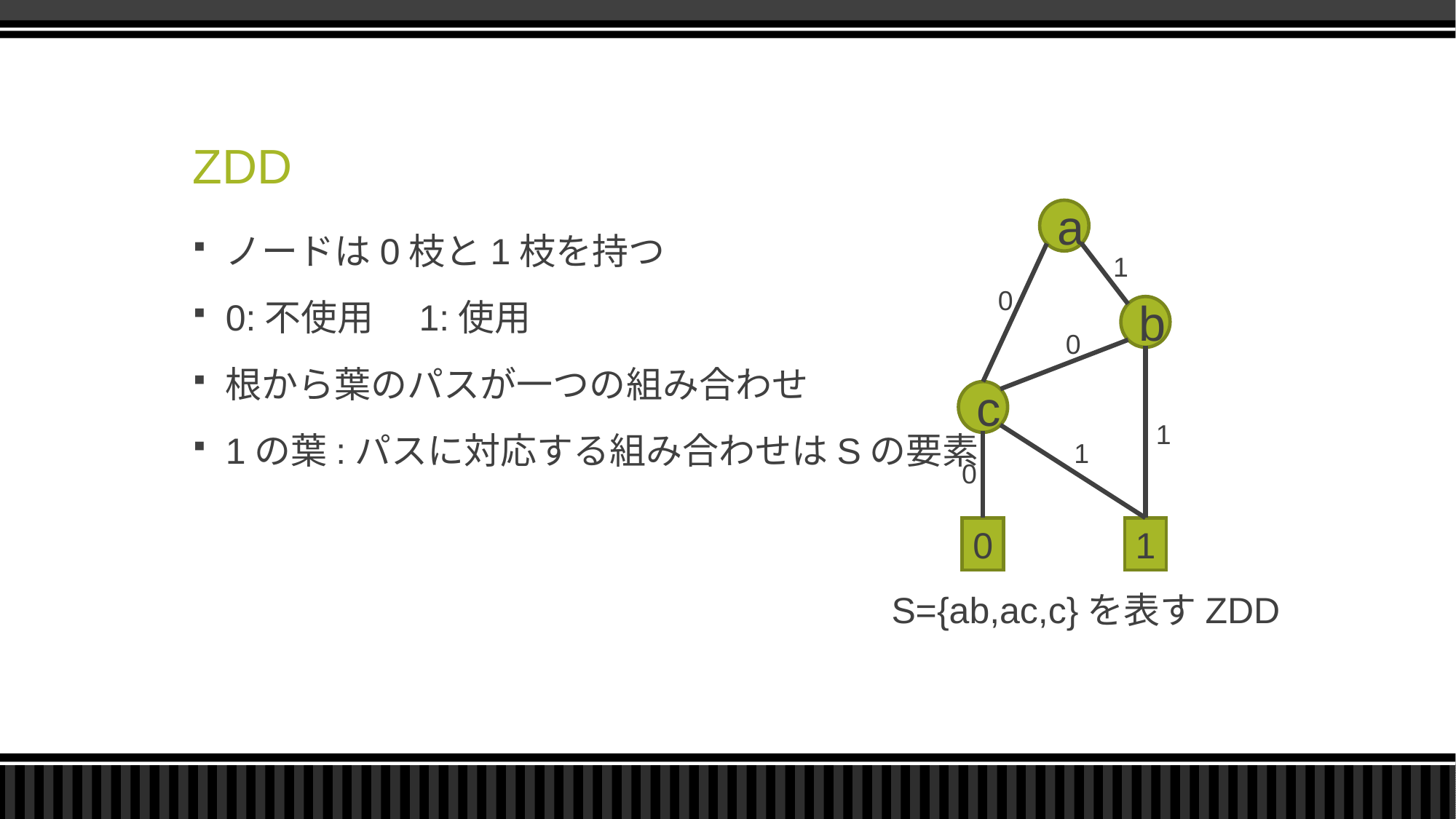

# ZDD
a
1
0
b
0
c
1
1
0
0
1
S={ab,ac,c}を表すZDD
ノードは0枝と1枝を持つ
0:不使用　1:使用
根から葉のパスが一つの組み合わせ
1の葉:パスに対応する組み合わせはSの要素